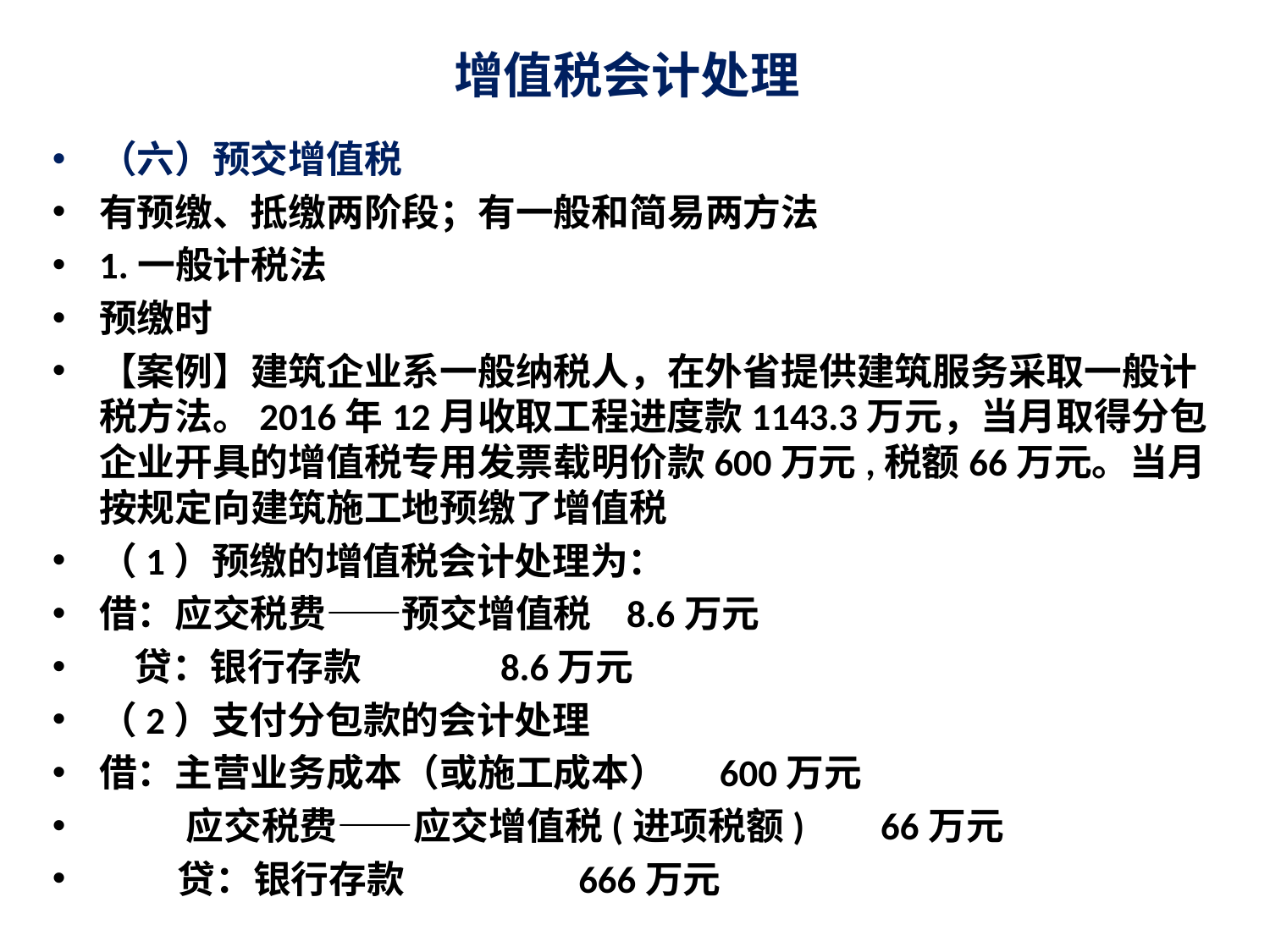

# 增值税会计处理
（六）预交增值税
有预缴、抵缴两阶段；有一般和简易两方法
1.一般计税法
预缴时
【案例】建筑企业系一般纳税人，在外省提供建筑服务采取一般计税方法。2016年12月收取工程进度款1143.3万元，当月取得分包企业开具的增值税专用发票载明价款600万元,税额66万元。当月按规定向建筑施工地预缴了增值税
（1）预缴的增值税会计处理为：
借：应交税费——预交增值税   8.6万元
   贷：银行存款               8.6万元
（2）支付分包款的会计处理
借：主营业务成本（或施工成本）     600万元
         应交税费——应交增值税(进项税额)         66万元
        贷：银行存款                   666万元